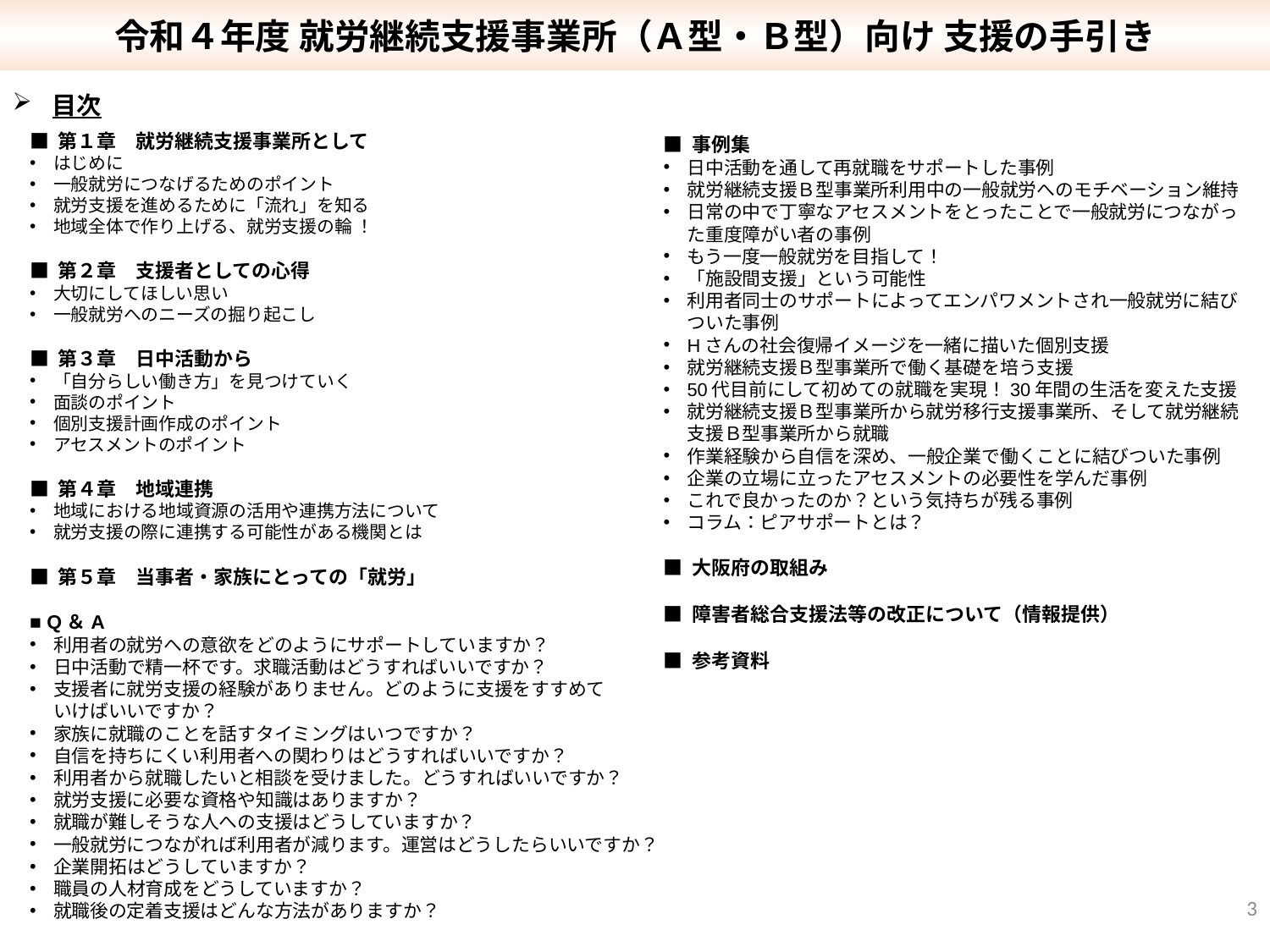

令和４年度 就労継続支援事業所（Ａ型・Ｂ型）向け 支援の手引き
目次
■ 第１章　就労継続支援事業所として
はじめに
一般就労につなげるためのポイント
就労支援を進めるために「流れ」を知る
地域全体で作り上げる、就労支援の輪 ！

■ 第２章　支援者としての心得
大切にしてほしい思い
一般就労へのニーズの掘り起こし

■ 第３章　日中活動から
「自分らしい働き方」を見つけていく
面談のポイント
個別支援計画作成のポイント
アセスメントのポイント

■ 第４章　地域連携
地域における地域資源の活用や連携方法について
就労支援の際に連携する可能性がある機関とは

■ 第５章　当事者・家族にとっての「就労」

■ Q＆A
利用者の就労への意欲をどのようにサポートしていますか？
日中活動で精一杯です。求職活動はどうすればいいですか？
支援者に就労支援の経験がありません。どのように支援をすすめて　　　いけばいいですか？
家族に就職のことを話すタイミングはいつですか？
自信を持ちにくい利用者への関わりはどうすればいいですか？
利用者から就職したいと相談を受けました。どうすればいいですか？
就労支援に必要な資格や知識はありますか？
就職が難しそうな人への支援はどうしていますか？
一般就労につながれば利用者が減ります。運営はどうしたらいいですか？
企業開拓はどうしていますか？
職員の人材育成をどうしていますか？
就職後の定着支援はどんな方法がありますか？
■ 事例集
日中活動を通して再就職をサポートした事例
就労継続支援Ｂ型事業所利用中の一般就労へのモチベーション維持
日常の中で丁寧なアセスメントをとったことで一般就労につながった重度障がい者の事例
もう一度一般就労を目指して！
「施設間支援」という可能性
利用者同士のサポートによってエンパワメントされ一般就労に結びついた事例
Hさんの社会復帰イメージを一緒に描いた個別支援
就労継続支援Ｂ型事業所で働く基礎を培う支援
50代目前にして初めての就職を実現！30年間の生活を変えた支援
就労継続支援Ｂ型事業所から就労移行支援事業所、そして就労継続支援Ｂ型事業所から就職
作業経験から自信を深め、一般企業で働くことに結びついた事例
企業の立場に立ったアセスメントの必要性を学んだ事例
これで良かったのか？という気持ちが残る事例
コラム：ピアサポートとは？

■ 大阪府の取組み

■ 障害者総合支援法等の改正について（情報提供）

■ 参考資料
3